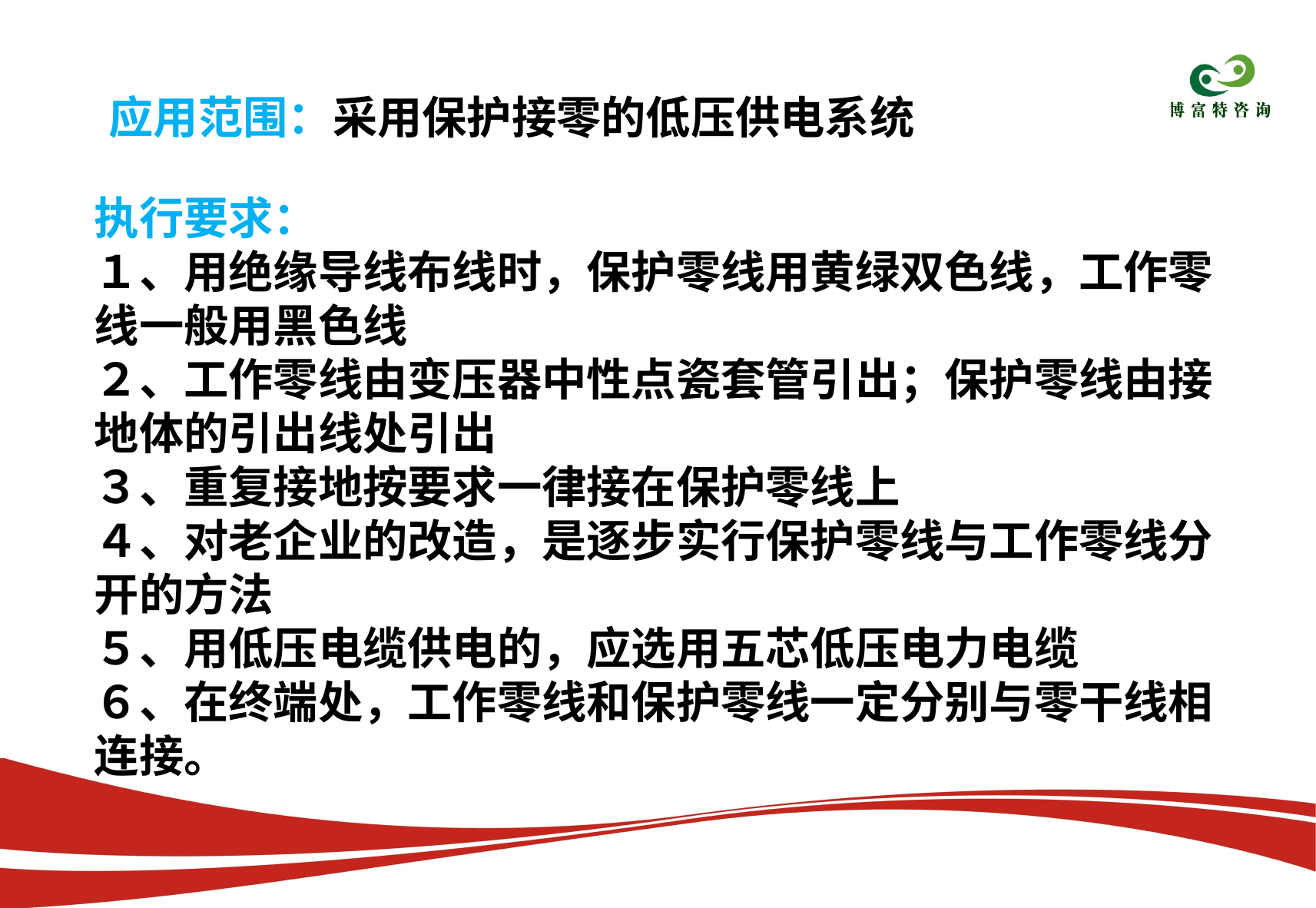

33
应用范围：采用保护接零的低压供电系统
执行要求：
１、用绝缘导线布线时，保护零线用黄绿双色线，工作零线一般用黑色线
２、工作零线由变压器中性点瓷套管引出；保护零线由接地体的引出线处引出
３、重复接地按要求一律接在保护零线上
４、对老企业的改造，是逐步实行保护零线与工作零线分开的方法
５、用低压电缆供电的，应选用五芯低压电力电缆
６、在终端处，工作零线和保护零线一定分别与零干线相连接。